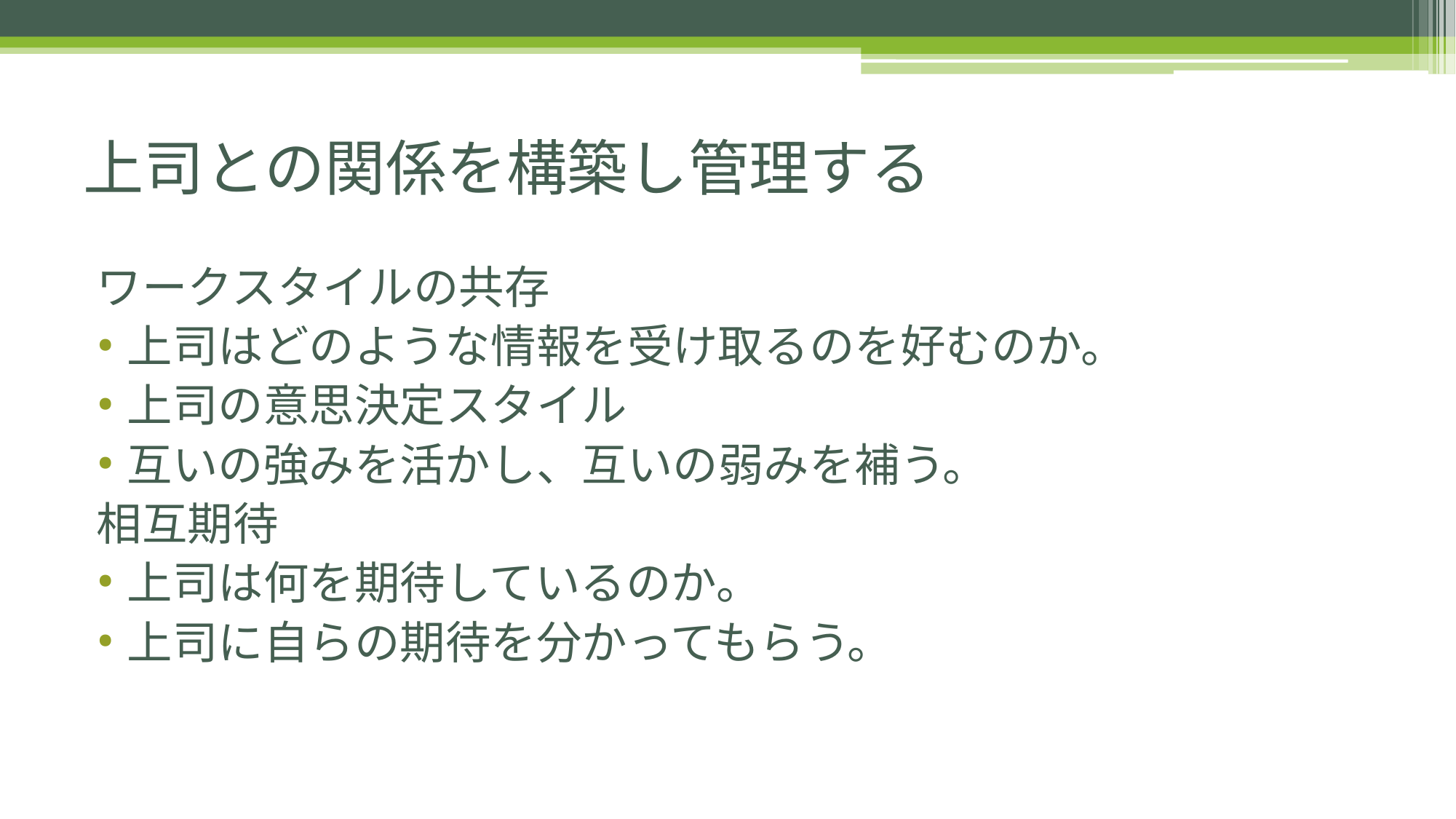

# 上司との関係を構築し管理する
ワークスタイルの共存
上司はどのような情報を受け取るのを好むのか。
上司の意思決定スタイル
互いの強みを活かし、互いの弱みを補う。
相互期待
上司は何を期待しているのか。
上司に自らの期待を分かってもらう。